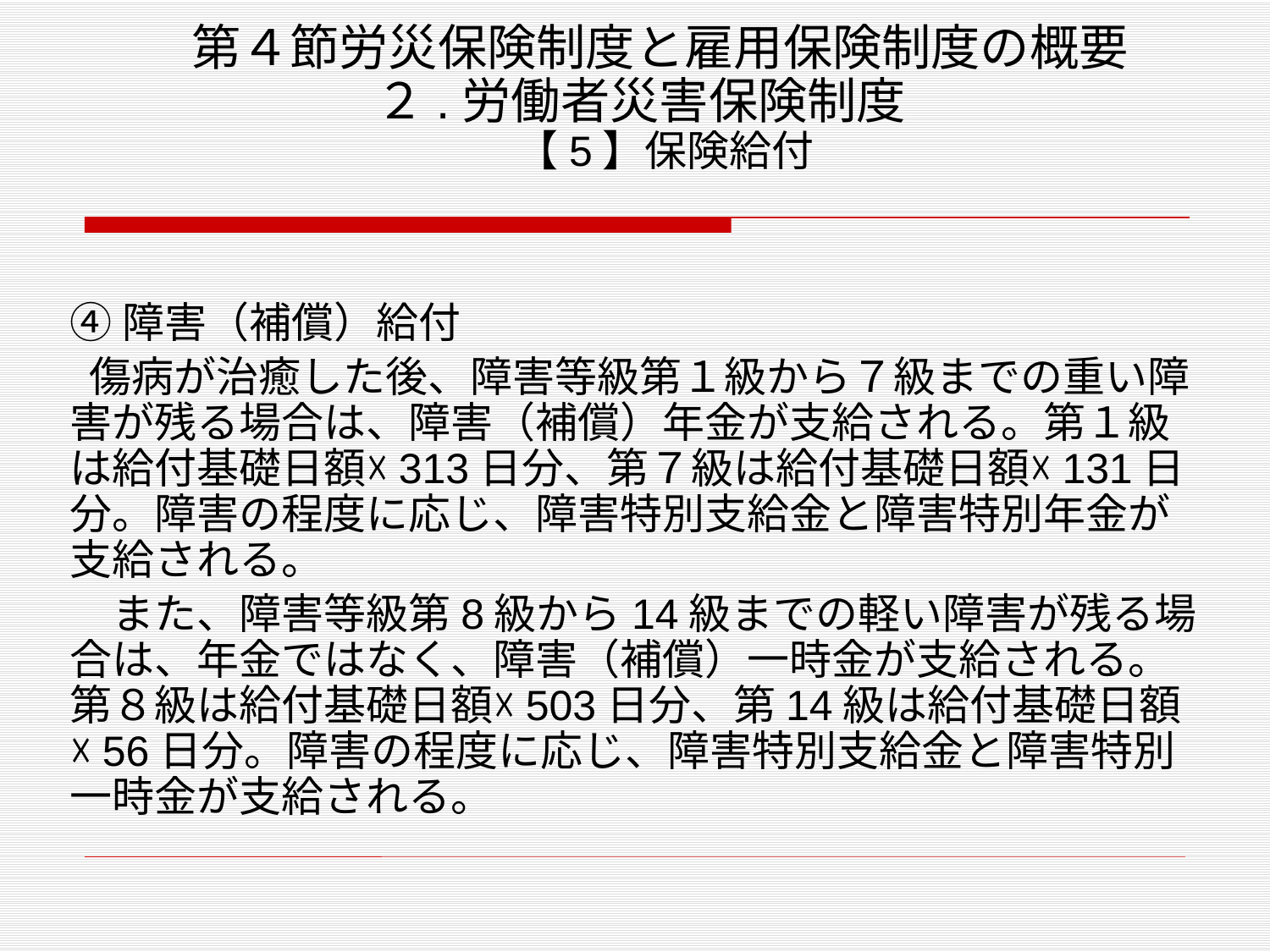

# 第４節労災保険制度と雇用保険制度の概要 ２.労働者災害保険制度　 【5】保険給付

④障害（補償）給付
 傷病が治癒した後、障害等級第１級から７級までの重い障害が残る場合は、障害（補償）年金が支給される。第１級は給付基礎日額☓313日分、第７級は給付基礎日額☓131日分。障害の程度に応じ、障害特別支給金と障害特別年金が支給される。
　また、障害等級第8級から14級までの軽い障害が残る場合は、年金ではなく、障害（補償）一時金が支給される。第８級は給付基礎日額☓503日分、第14級は給付基礎日額☓56日分。障害の程度に応じ、障害特別支給金と障害特別一時金が支給される。